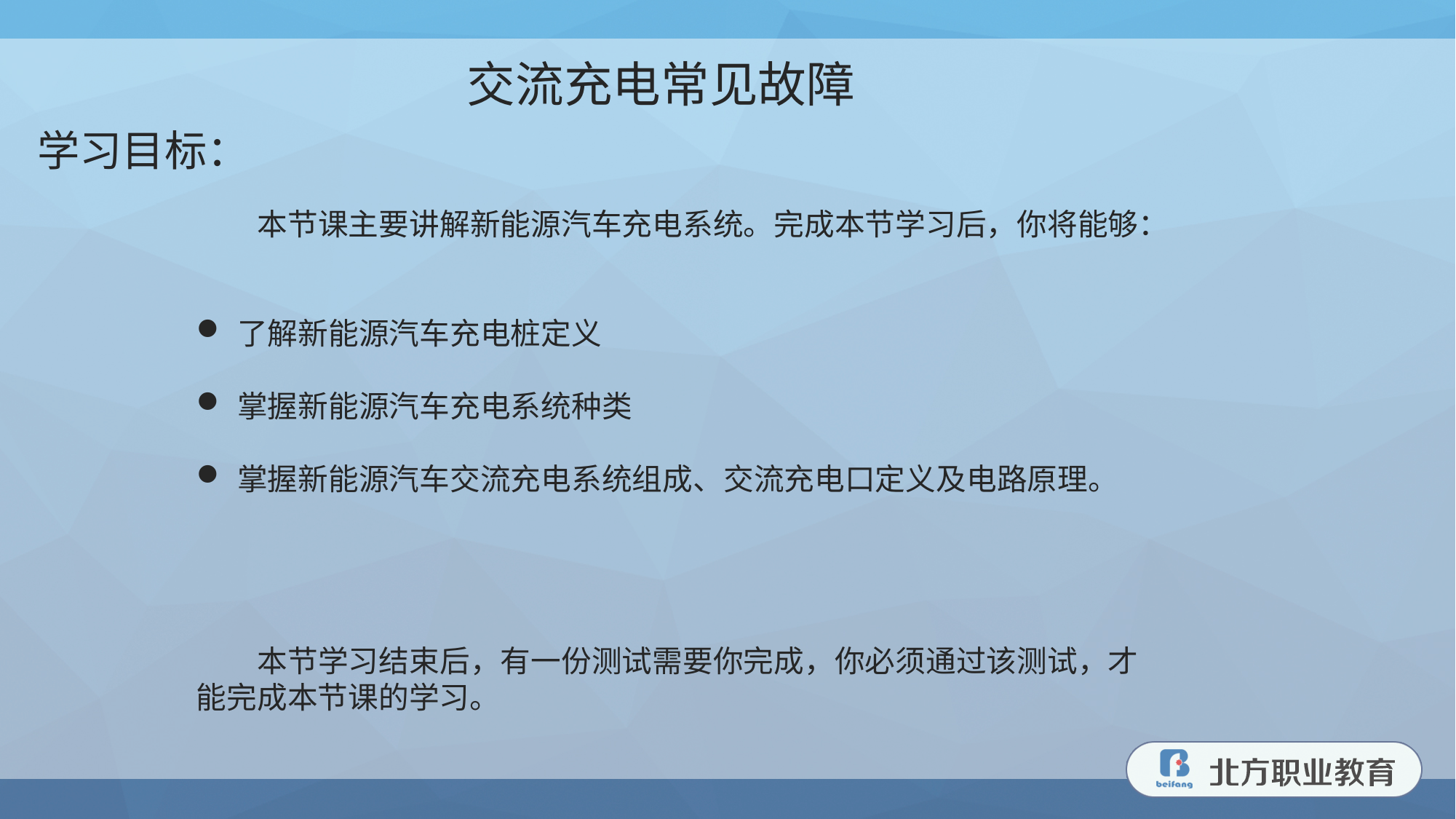

交流充电常见故障
学习目标：
        本节课主要讲解新能源汽车充电系统。完成本节学习后，你将能够：

了解新能源汽车充电桩定义

掌握新能源汽车充电系统种类

掌握新能源汽车交流充电系统组成、交流充电口定义及电路原理。

        本节学习结束后，有一份测试需要你完成，你必须通过该测试，才能完成本节课的学习。